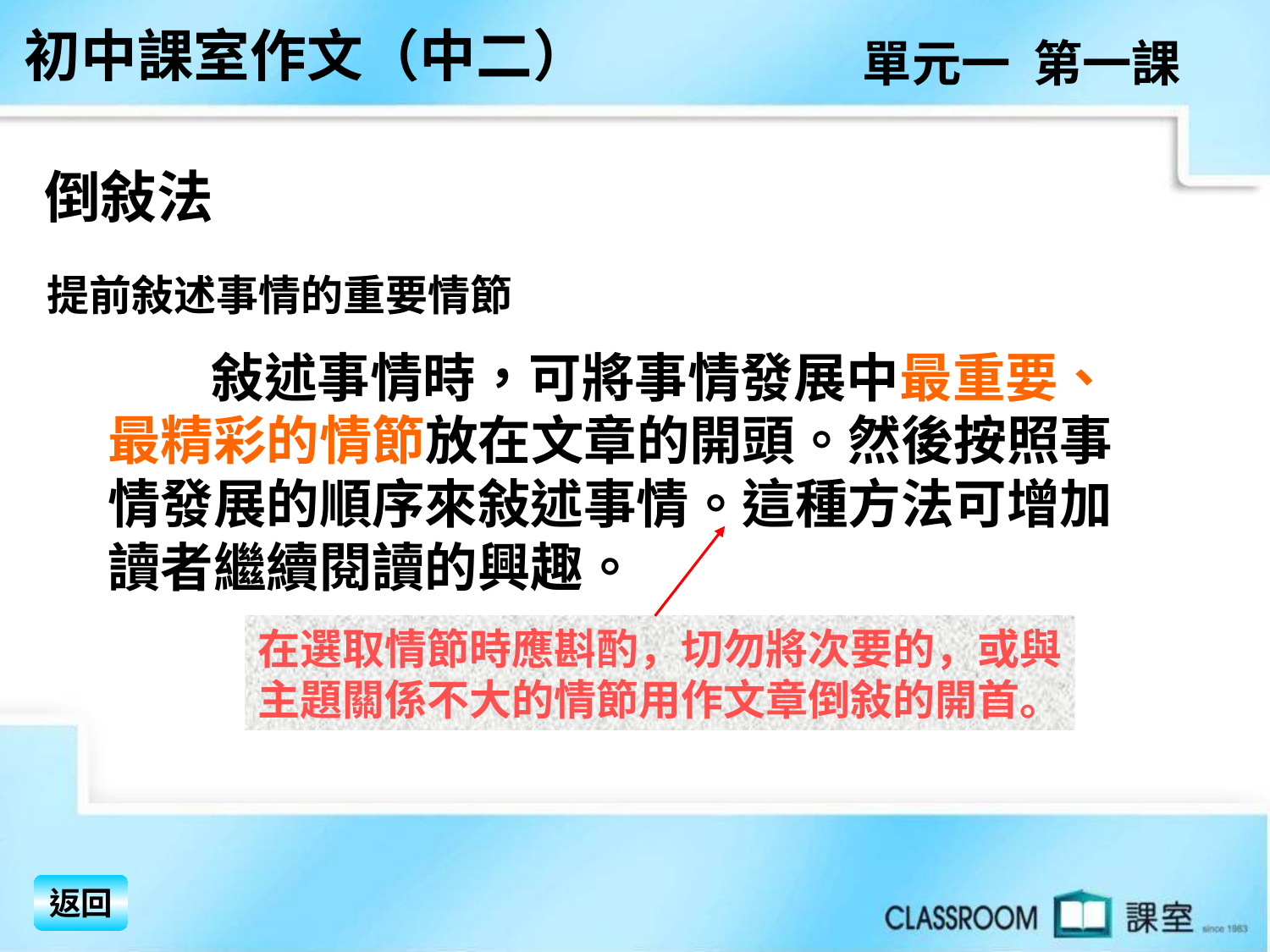

初中課室作文（中二）
單元一  第一課
倒敍法
　   　敍述事情時，可將事情發展中最重要、
最精彩的情節放在文章的開頭。然後按照事
情發展的順序來敍述事情。這種方法可增加
讀者繼續閱讀的興趣。
提前敍述事情的重要情節

在選取情節時應斟酌，切勿將次要的，或與主題關係不大的情節用作文章倒敍的開首。
返回